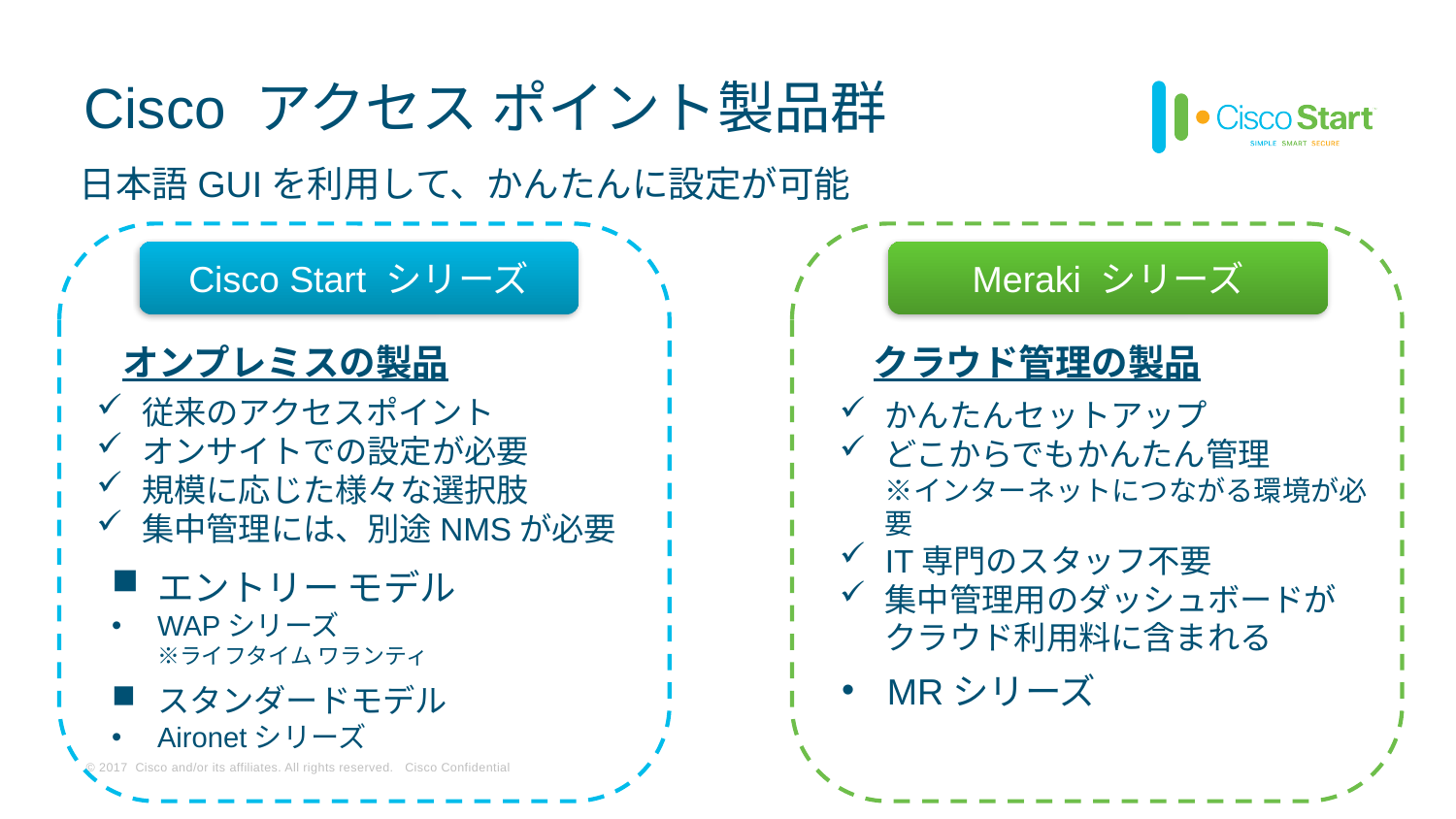

# Cisco アクセス ポイント製品群
日本語GUIを利用して、かんたんに設定が可能

Cisco Start シリーズ
Meraki シリーズ
クラウド管理の製品
オンプレミスの製品
従来のアクセスポイント
オンサイトでの設定が必要
規模に応じた様々な選択肢
集中管理には、別途NMSが必要
かんたんセットアップ
どこからでもかんたん管理
※インターネットにつながる環境が必要
IT専門のスタッフ不要
集中管理用のダッシュボードが
クラウド利用料に含まれる
エントリー モデル
WAPシリーズ
※ライフタイム ワランティ

スタンダードモデル
Aironetシリーズ
MRシリーズ